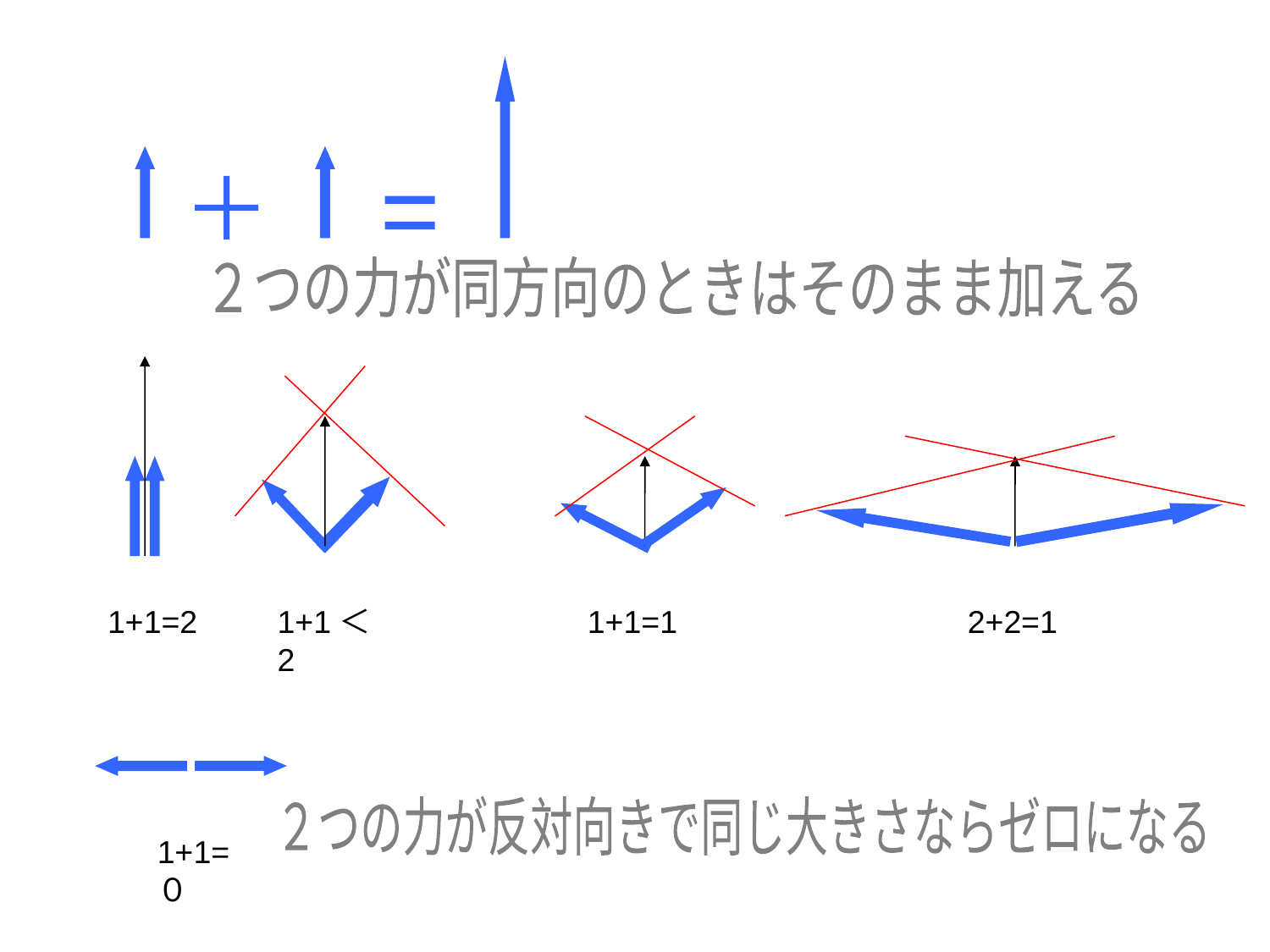

＋

＝
２つの力が同方向のときはそのまま加える

1+1=2
1+1＜2
1+1=1
2+2=1

２つの力が反対向きで同じ大きさならゼロになる
1+1=０